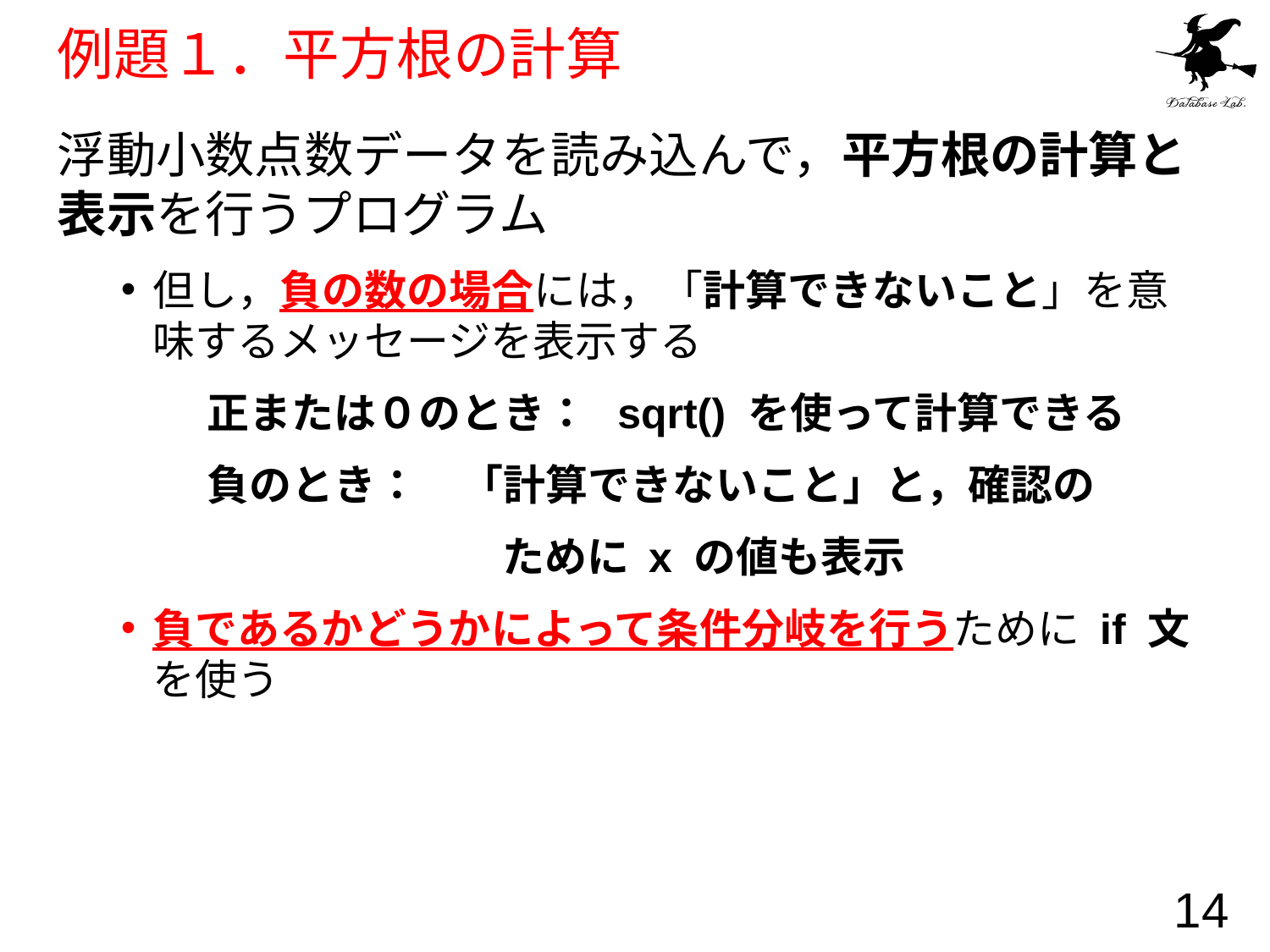

# 例題１．平方根の計算
浮動小数点数データを読み込んで，平方根の計算と表示を行うプログラム
但し，負の数の場合には，「計算できないこと」を意味するメッセージを表示する
        正または０のとき：  sqrt() を使って計算できる
        負のとき：　「計算できないこと」と，確認の
　　　　　　　　　ために x の値も表示
負であるかどうかによって条件分岐を行うために if 文を使う
14